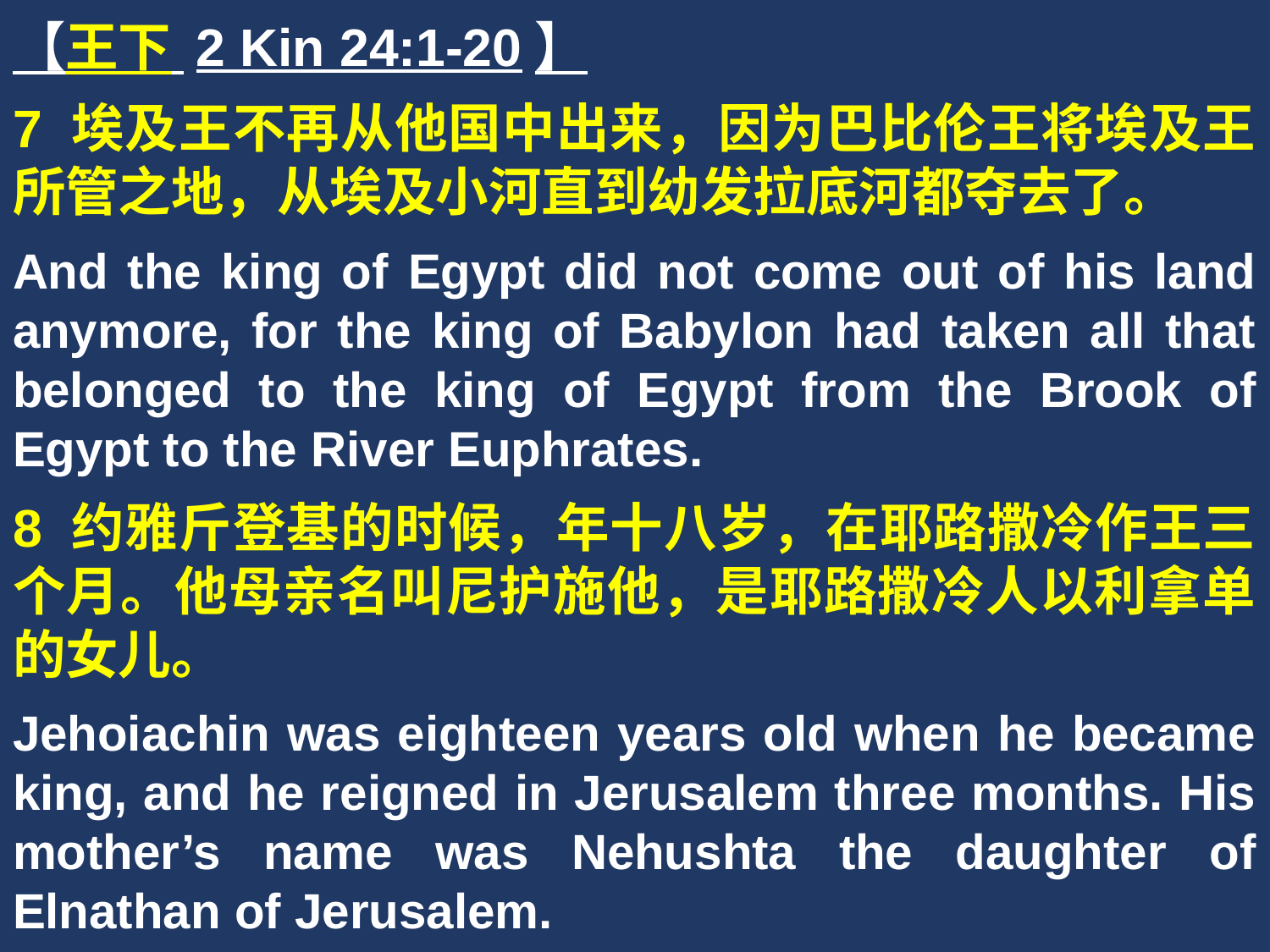

【王下 2 Kin 24:1-20】
7 埃及王不再从他国中出来，因为巴比伦王将埃及王所管之地，从埃及小河直到幼发拉底河都夺去了。
And the king of Egypt did not come out of his land anymore, for the king of Babylon had taken all that belonged to the king of Egypt from the Brook of Egypt to the River Euphrates.
8 约雅斤登基的时候，年十八岁，在耶路撒冷作王三个月。他母亲名叫尼护施他，是耶路撒冷人以利拿单的女儿。
Jehoiachin was eighteen years old when he became king, and he reigned in Jerusalem three months. His mother’s name was Nehushta the daughter of Elnathan of Jerusalem.